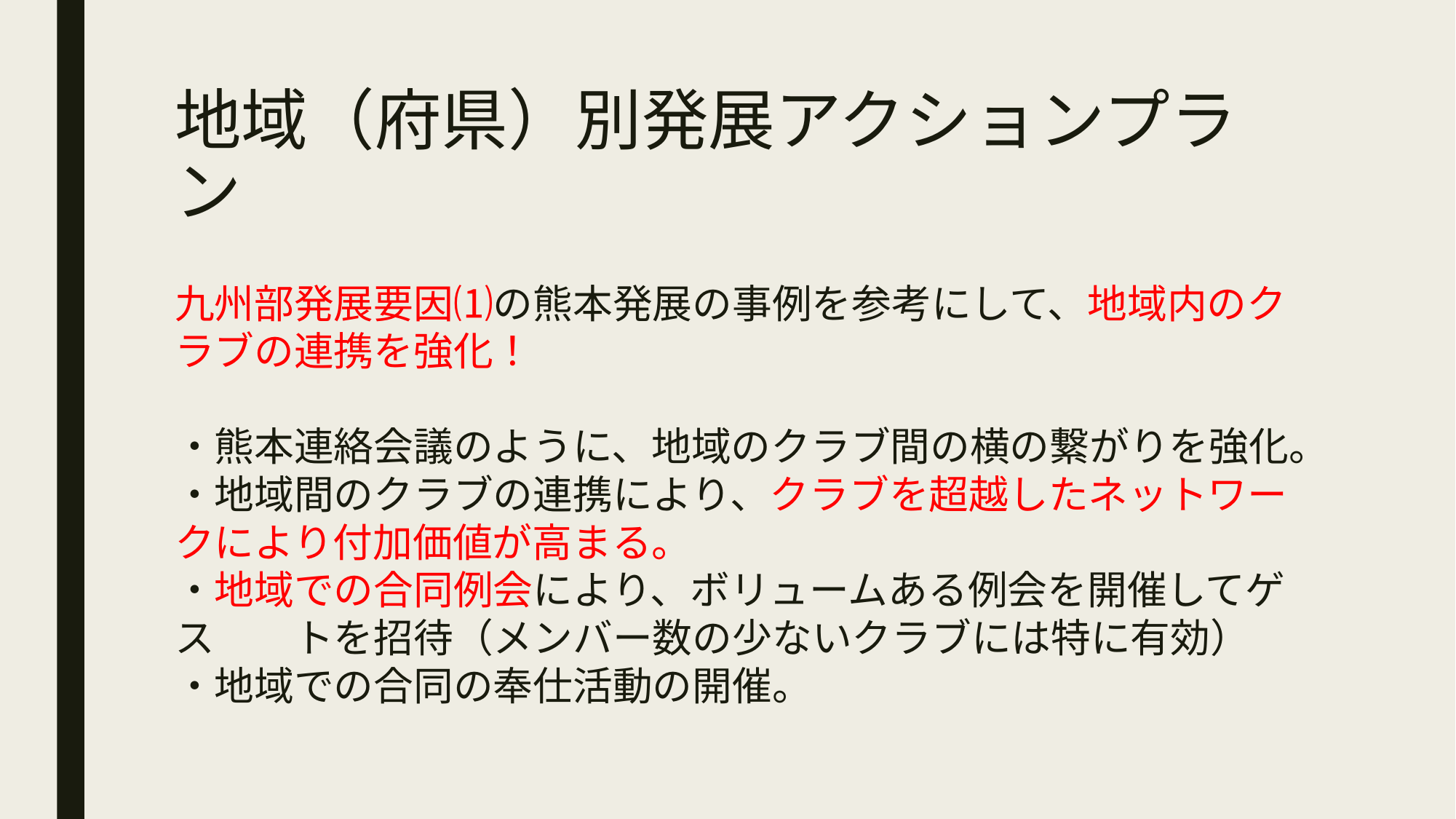

# 地域（府県）別発展アクションプラン
九州部発展要因⑴の熊本発展の事例を参考にして、地域内のクラブの連携を強化！

・熊本連絡会議のように、地域のクラブ間の横の繋がりを強化。
・地域間のクラブの連携により、クラブを超越したネットワークにより付加価値が高まる。
・地域での合同例会により、ボリュームある例会を開催してゲス　　トを招待（メンバー数の少ないクラブには特に有効）
・地域での合同の奉仕活動の開催。